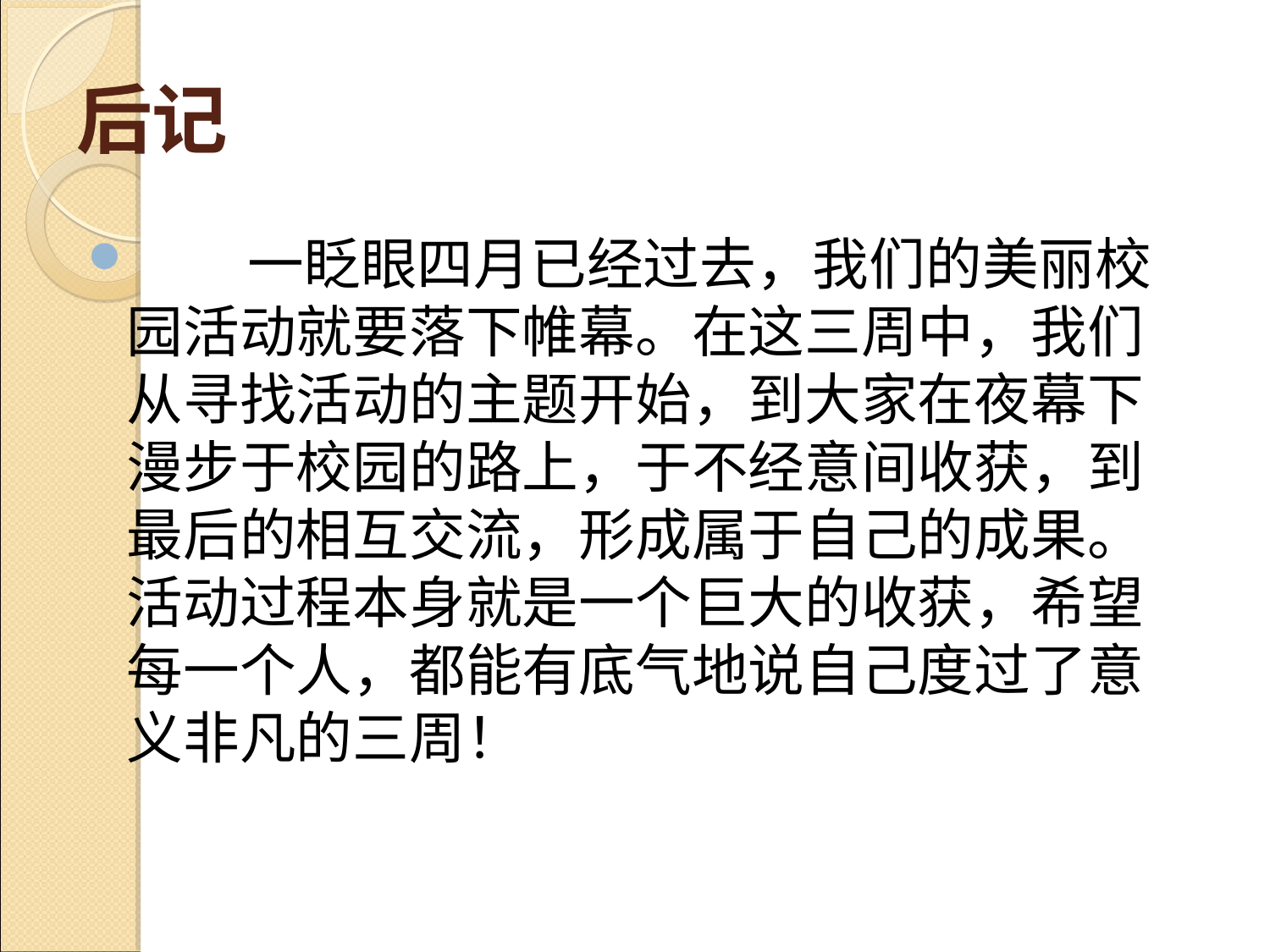

后记
        一眨眼四月已经过去，我们的美丽校园活动就要落下帷幕。在这三周中，我们从寻找活动的主题开始，到大家在夜幕下漫步于校园的路上，于不经意间收获，到最后的相互交流，形成属于自己的成果。活动过程本身就是一个巨大的收获，希望每一个人，都能有底气地说自己度过了意义非凡的三周！